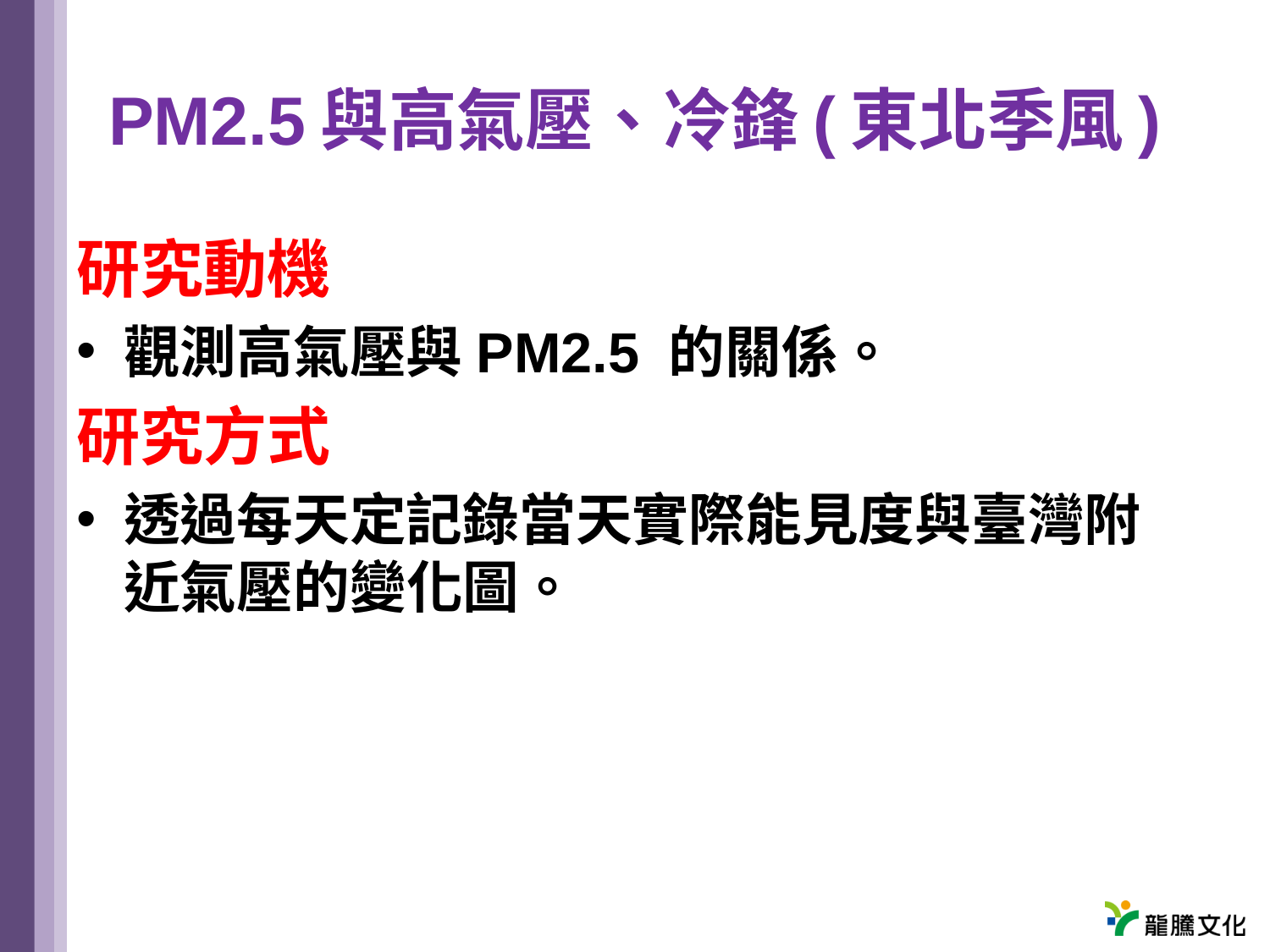

# PM2.5與高氣壓、冷鋒(東北季風)
研究動機
觀測高氣壓與PM2.5 的關係。
研究方式
透過每天定記錄當天實際能見度與臺灣附近氣壓的變化圖。